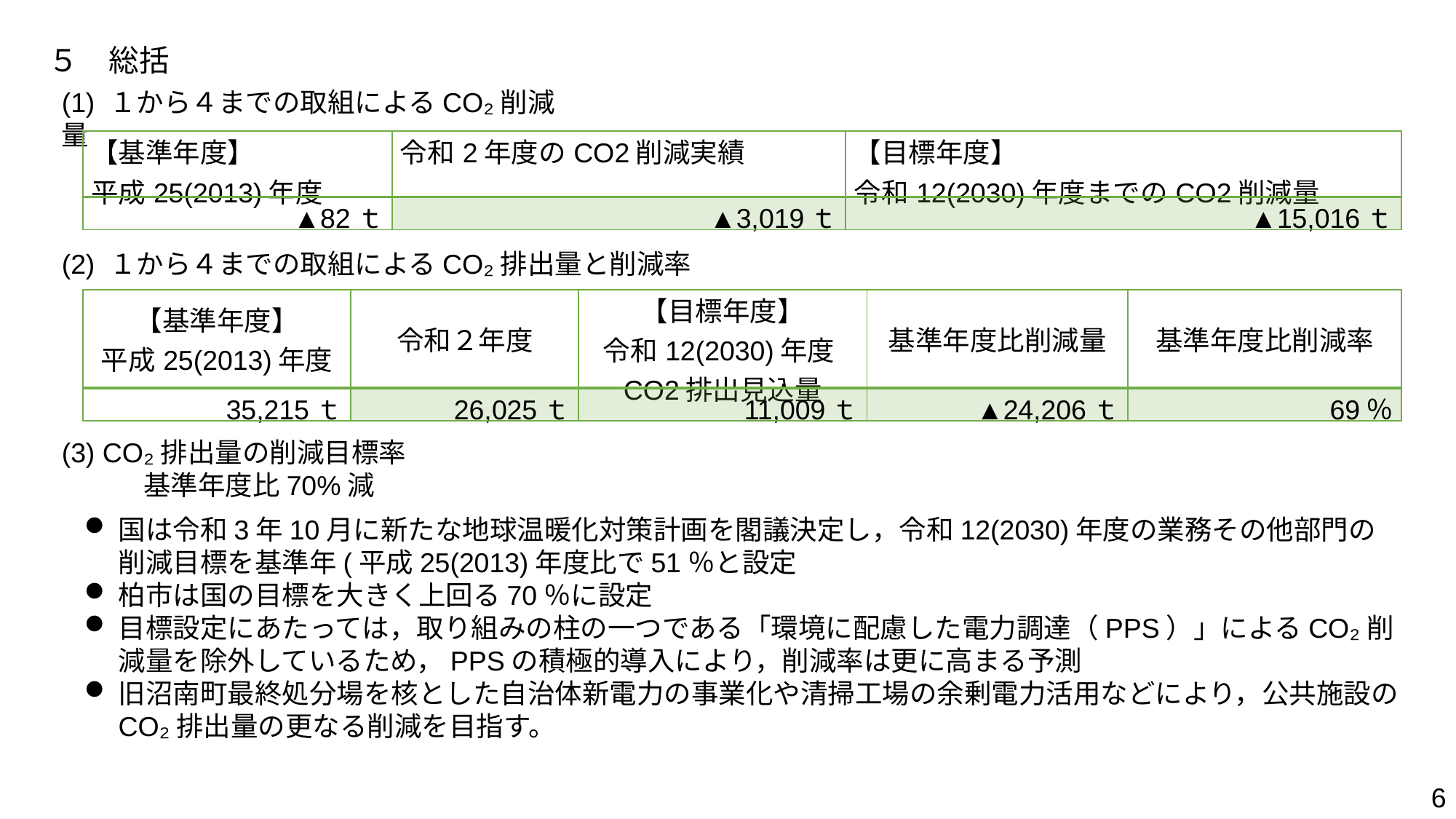

５　総括
(1) １から４までの取組によるCO₂削減量
| 【基準年度】 平成25(2013)年度 | 令和2年度のCO2削減実績 | 【目標年度】 令和12(2030)年度までのCO2削減量 |
| --- | --- | --- |
| ▲82ｔ | ▲3,019ｔ | ▲15,016ｔ |
(2) １から４までの取組によるCO₂排出量と削減率
| 【基準年度】 平成25(2013)年度 | 令和２年度 | 【目標年度】 令和12(2030)年度CO2排出見込量 | 基準年度比削減量 | 基準年度比削減率 |
| --- | --- | --- | --- | --- |
| 35,215ｔ | 26,025ｔ | 11,009ｔ | ▲24,206ｔ | 69％ |
(3) CO₂排出量の削減目標率
　　　基準年度比70%減
国は令和3年10月に新たな地球温暖化対策計画を閣議決定し，令和12(2030)年度の業務その他部門の削減目標を基準年(平成25(2013)年度比で51％と設定
柏市は国の目標を大きく上回る70％に設定
目標設定にあたっては，取り組みの柱の一つである「環境に配慮した電力調達（PPS）」によるCO₂削減量を除外しているため，PPSの積極的導入により，削減率は更に高まる予測
旧沼南町最終処分場を核とした自治体新電力の事業化や清掃工場の余剰電力活用などにより，公共施設のCO₂排出量の更なる削減を目指す。
6